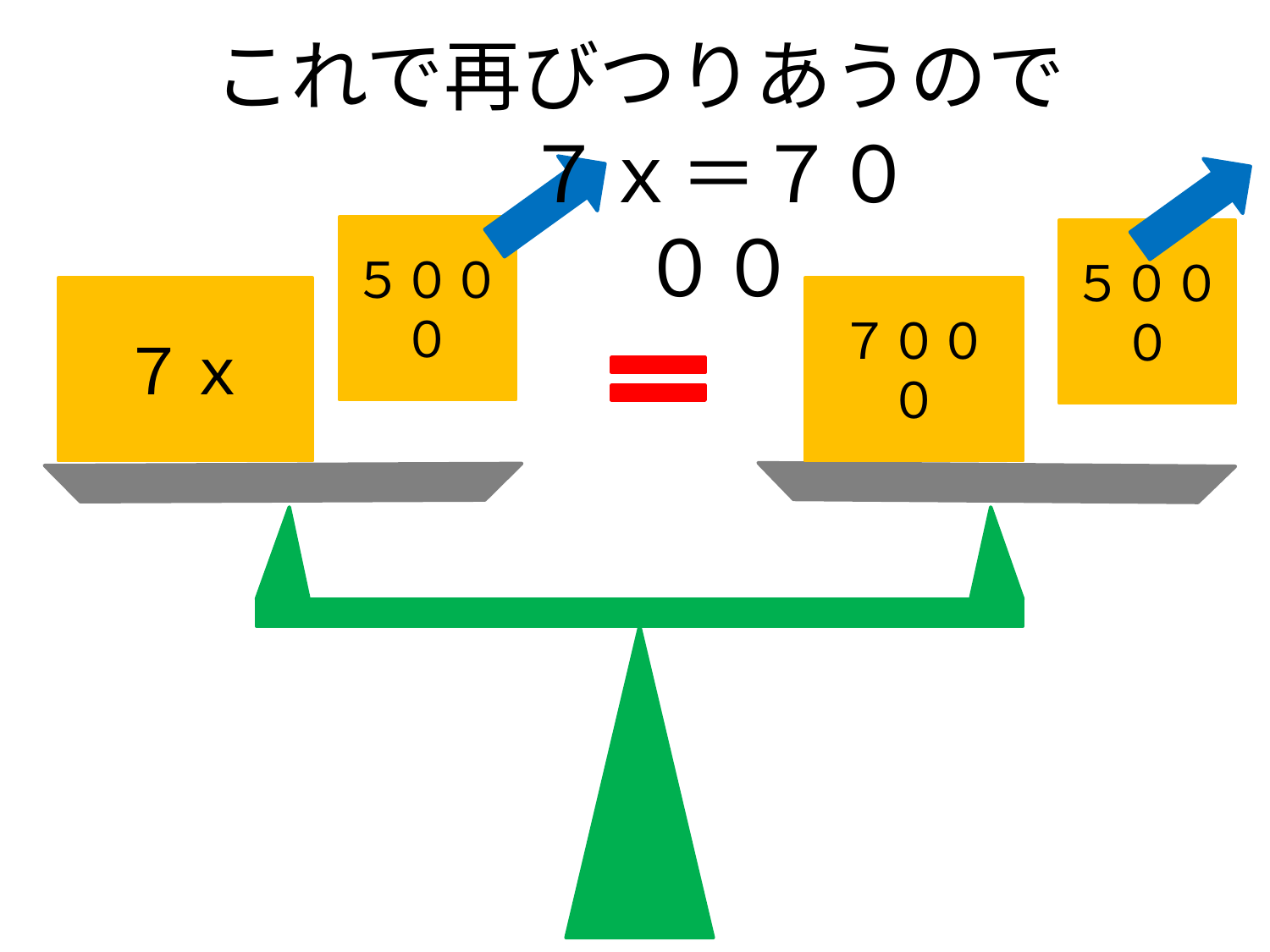

# これで再びつりあうので
７ｘ＝７０００

５０００
５０００
７ｘ
７０００